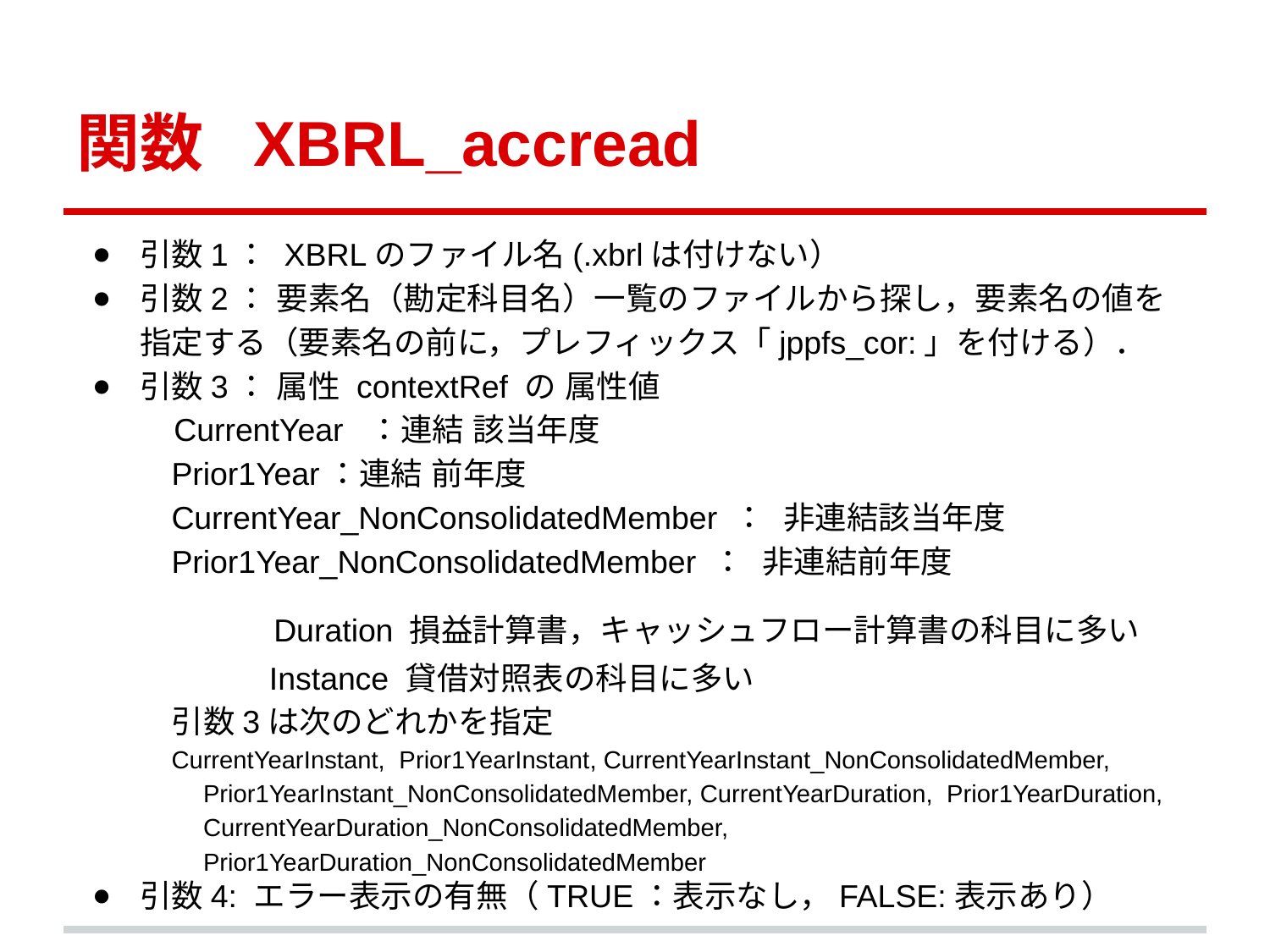

# 関数  XBRL_accread
引数1： XBRLのファイル名(.xbrlは付けない）
引数2： 要素名（勘定科目名）一覧のファイルから探し，要素名の値を指定する（要素名の前に，プレフィックス「jppfs_cor:」を付ける）．
引数3： 属性 contextRef の 属性値
           CurrentYear  ：連結 該当年度
Prior1Year：連結 前年度
CurrentYear_NonConsolidatedMember ：  非連結該当年度
Prior1Year_NonConsolidatedMember ：  非連結前年度
       Duration 損益計算書，キャッシュフロー計算書の科目に多い
           Instance 貸借対照表の科目に多い
引数3は次のどれかを指定
CurrentYearInstant,  Prior1YearInstant, CurrentYearInstant_NonConsolidatedMember, Prior1YearInstant_NonConsolidatedMember, CurrentYearDuration,  Prior1YearDuration, CurrentYearDuration_NonConsolidatedMember, Prior1YearDuration_NonConsolidatedMember
引数4: エラー表示の有無（TRUE：表示なし，FALSE:表示あり）